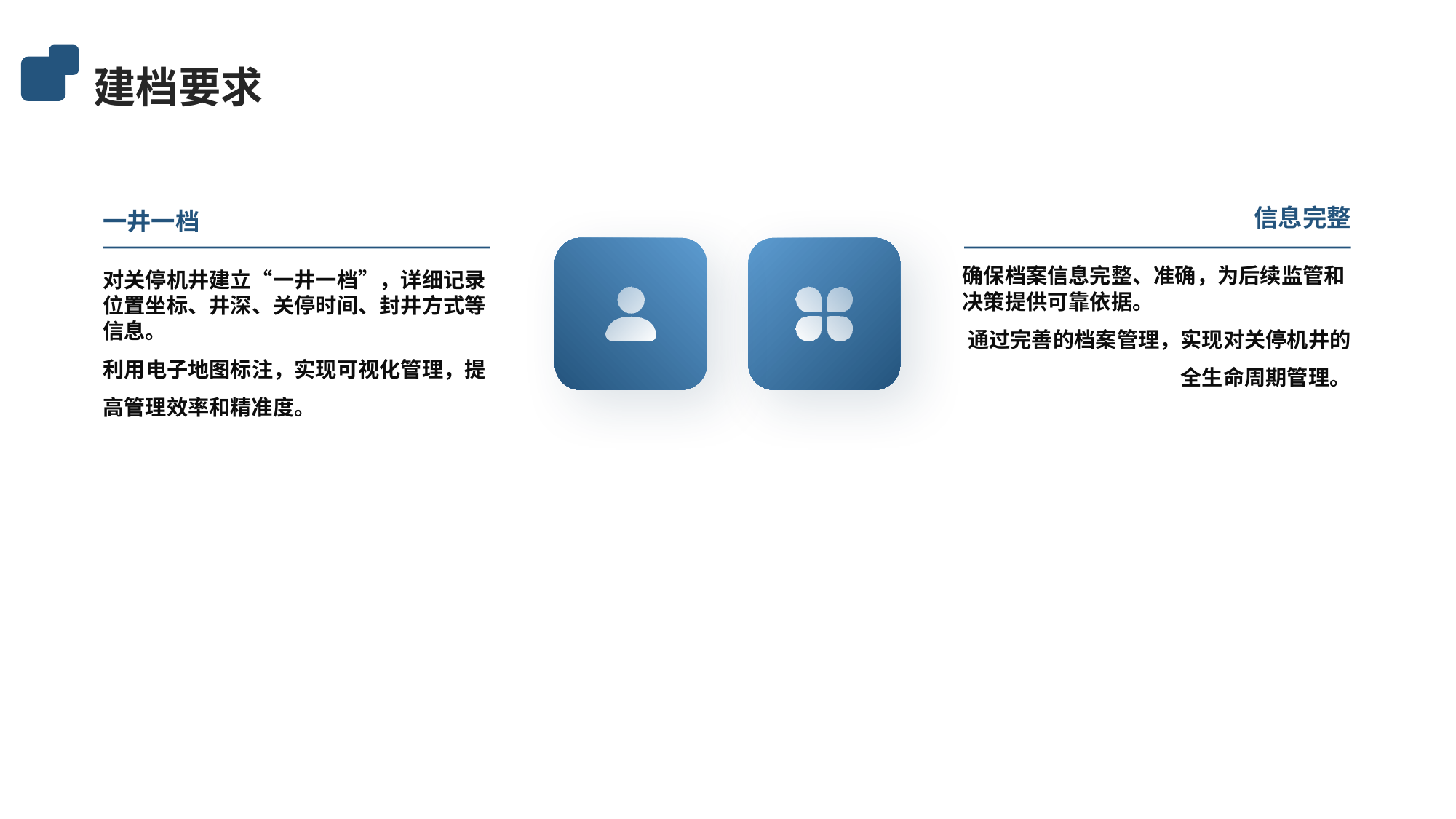

建档要求
信息完整
一井一档

确保档案信息完整、准确，为后续监管和决策提供可靠依据。
通过完善的档案管理，实现对关停机井的全生命周期管理。
对关停机井建立“一井一档”，详细记录位置坐标、井深、关停时间、封井方式等信息。
利用电子地图标注，实现可视化管理，提高管理效率和精准度。